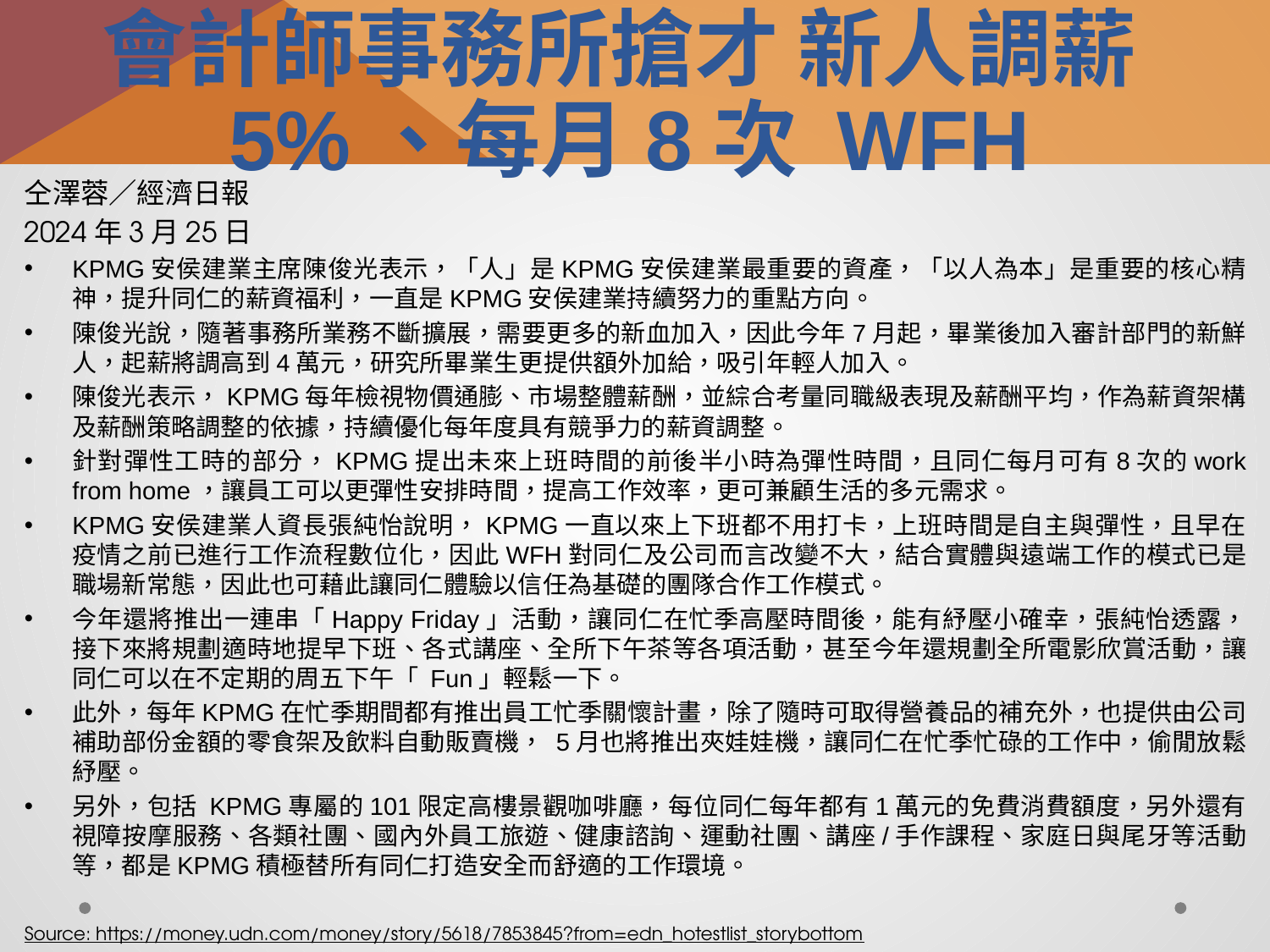

會計師事務所搶才 新人調薪5%、每月8次 WFH
仝澤蓉／經濟日報
2024年3月25日
KPMG安侯建業主席陳俊光表示，「人」是KPMG安侯建業最重要的資產，「以人為本」是重要的核心精神，提升同仁的薪資福利，一直是KPMG安侯建業持續努力的重點方向。
陳俊光說，隨著事務所業務不斷擴展，需要更多的新血加入，因此今年7月起，畢業後加入審計部門的新鮮人，起薪將調高到4萬元，研究所畢業生更提供額外加給，吸引年輕人加入。
陳俊光表示，KPMG每年檢視物價通膨、市場整體薪酬，並綜合考量同職級表現及薪酬平均，作為薪資架構及薪酬策略調整的依據，持續優化每年度具有競爭力的薪資調整。
針對彈性工時的部分，KPMG提出未來上班時間的前後半小時為彈性時間，且同仁每月可有8次的work from home，讓員工可以更彈性安排時間，提高工作效率，更可兼顧生活的多元需求。
KPMG安侯建業人資長張純怡說明，KPMG一直以來上下班都不用打卡，上班時間是自主與彈性，且早在疫情之前已進行工作流程數位化，因此WFH對同仁及公司而言改變不大，結合實體與遠端工作的模式已是職場新常態，因此也可藉此讓同仁體驗以信任為基礎的團隊合作工作模式。
今年還將推出一連串「Happy Friday」活動，讓同仁在忙季高壓時間後，能有紓壓小確幸，張純怡透露，接下來將規劃適時地提早下班、各式講座、全所下午茶等各項活動，甚至今年還規劃全所電影欣賞活動，讓同仁可以在不定期的周五下午「 Fun」輕鬆一下。
此外，每年KPMG在忙季期間都有推出員工忙季關懷計畫，除了隨時可取得營養品的補充外，也提供由公司補助部份金額的零食架及飲料自動販賣機， 5月也將推出夾娃娃機，讓同仁在忙季忙碌的工作中，偷閒放鬆紓壓。
另外，包括 KPMG專屬的101限定高樓景觀咖啡廳，每位同仁每年都有1萬元的免費消費額度，另外還有視障按摩服務、各類社團、國內外員工旅遊、健康諮詢、運動社團、講座/手作課程、家庭日與尾牙等活動等，都是KPMG積極替所有同仁打造安全而舒適的工作環境。

Source: https://money.udn.com/money/story/5618/7853845?from=edn_hotestlist_storybottom